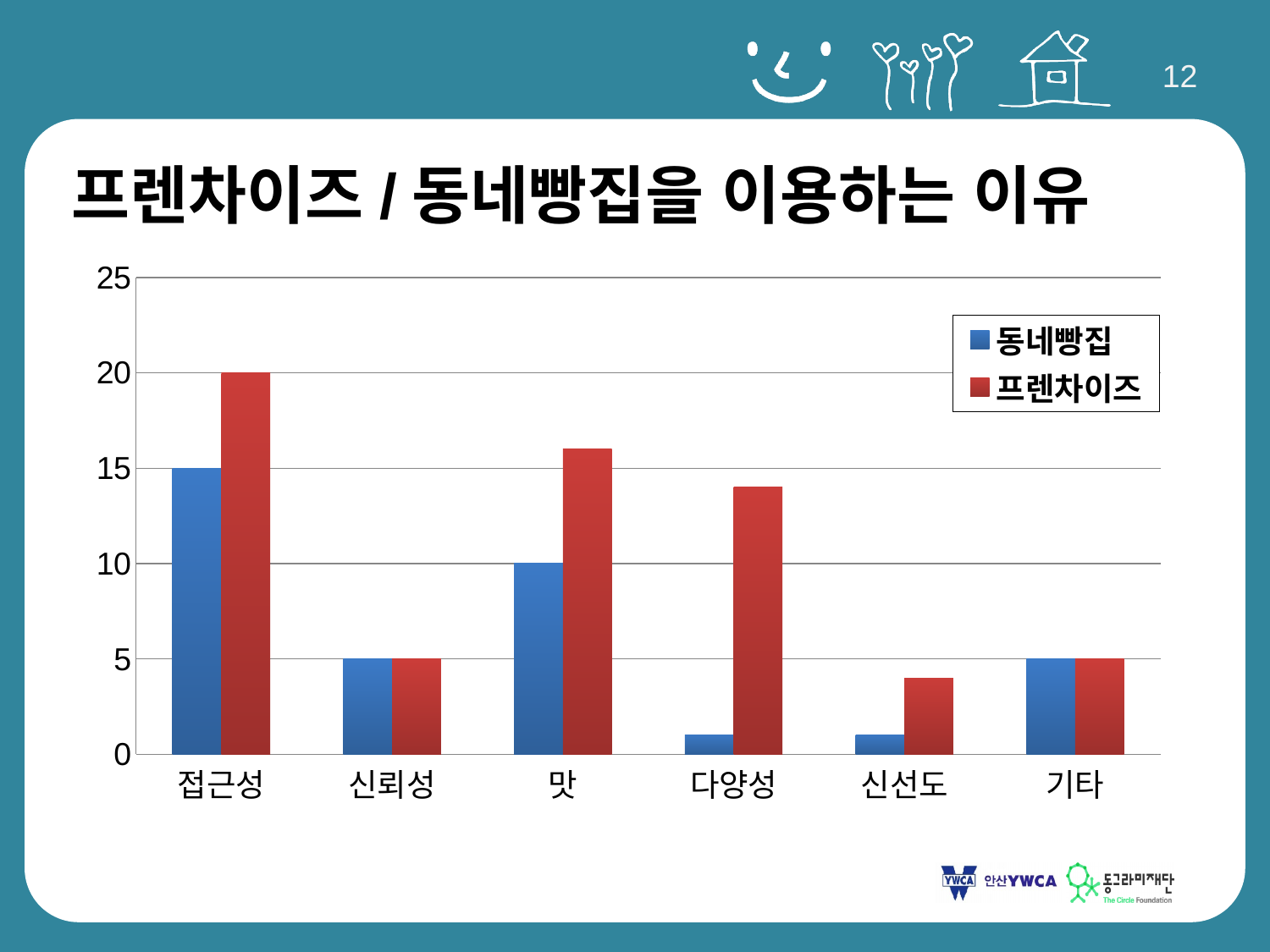

프렌차이즈/동네빵집을 이용하는 이유

### Chart

| Category | 동네빵집 | 프렌차이즈 |
|---|---|---|
| 접근성 | 15.0 | 20.0 |
| 신뢰성 | 5.0 | 5.0 |
| 맛 | 10.0 | 16.0 |
| 다양성 | 1.0 | 14.0 |
| 신선도 | 1.0 | 4.0 |
| 기타 | 5.0 | 5.0 |